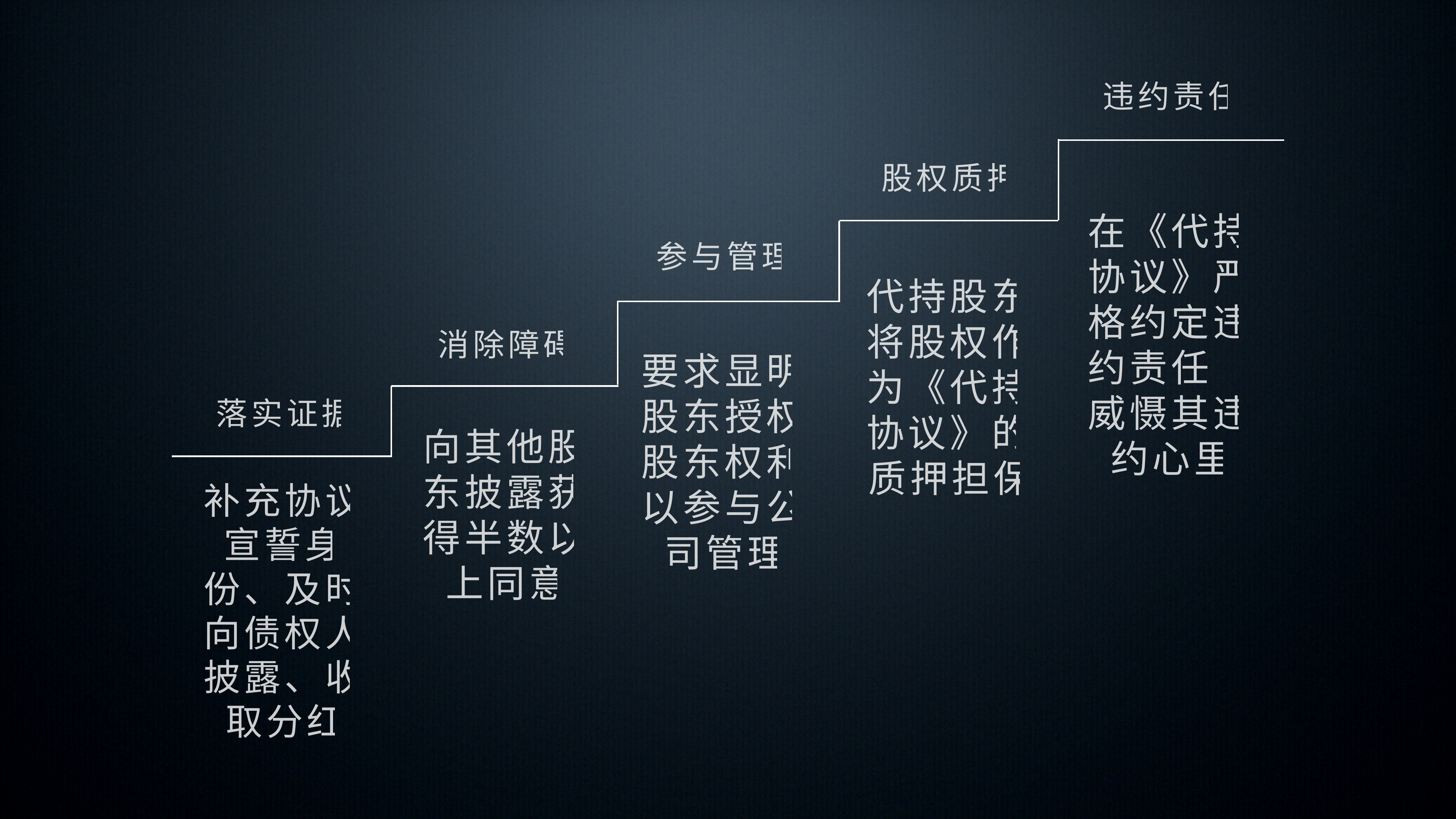

违约责任

股权质押
在《代持协议》严格约定违约责任，威慑其违约心里

参与管理
代持股东将股权作为《代持协议》的质押担保

消除障碍
要求显明股东授权股东权利以参与公司管理

落实证据
向其他股东披露获得半数以上同意

补充协议宣誓身份、及时向债权人披露、收取分红